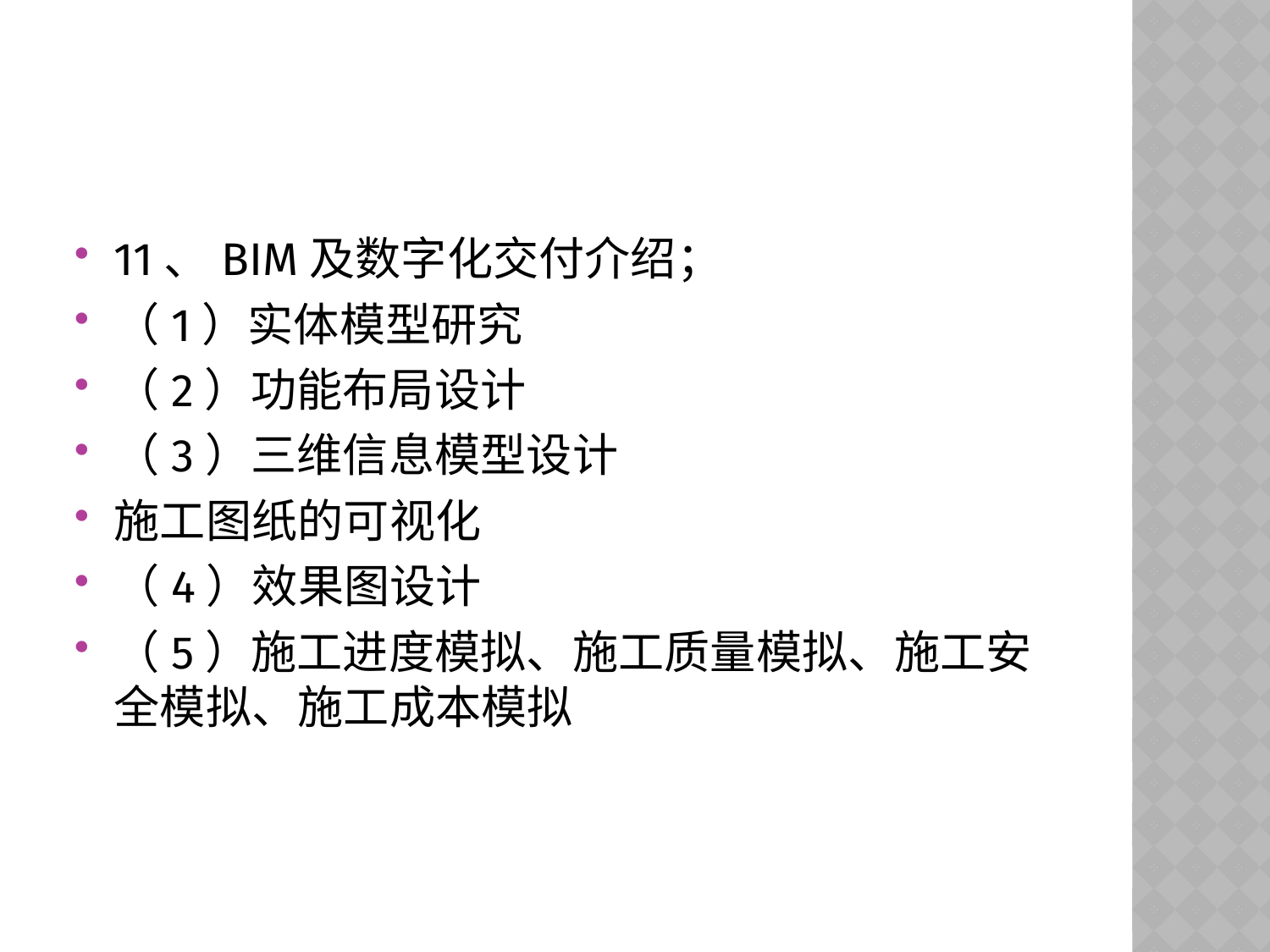

#
11、BIM及数字化交付介绍；
（1）实体模型研究
（2）功能布局设计
（3）三维信息模型设计
施工图纸的可视化
（4）效果图设计
（5）施工进度模拟、施工质量模拟、施工安全模拟、施工成本模拟